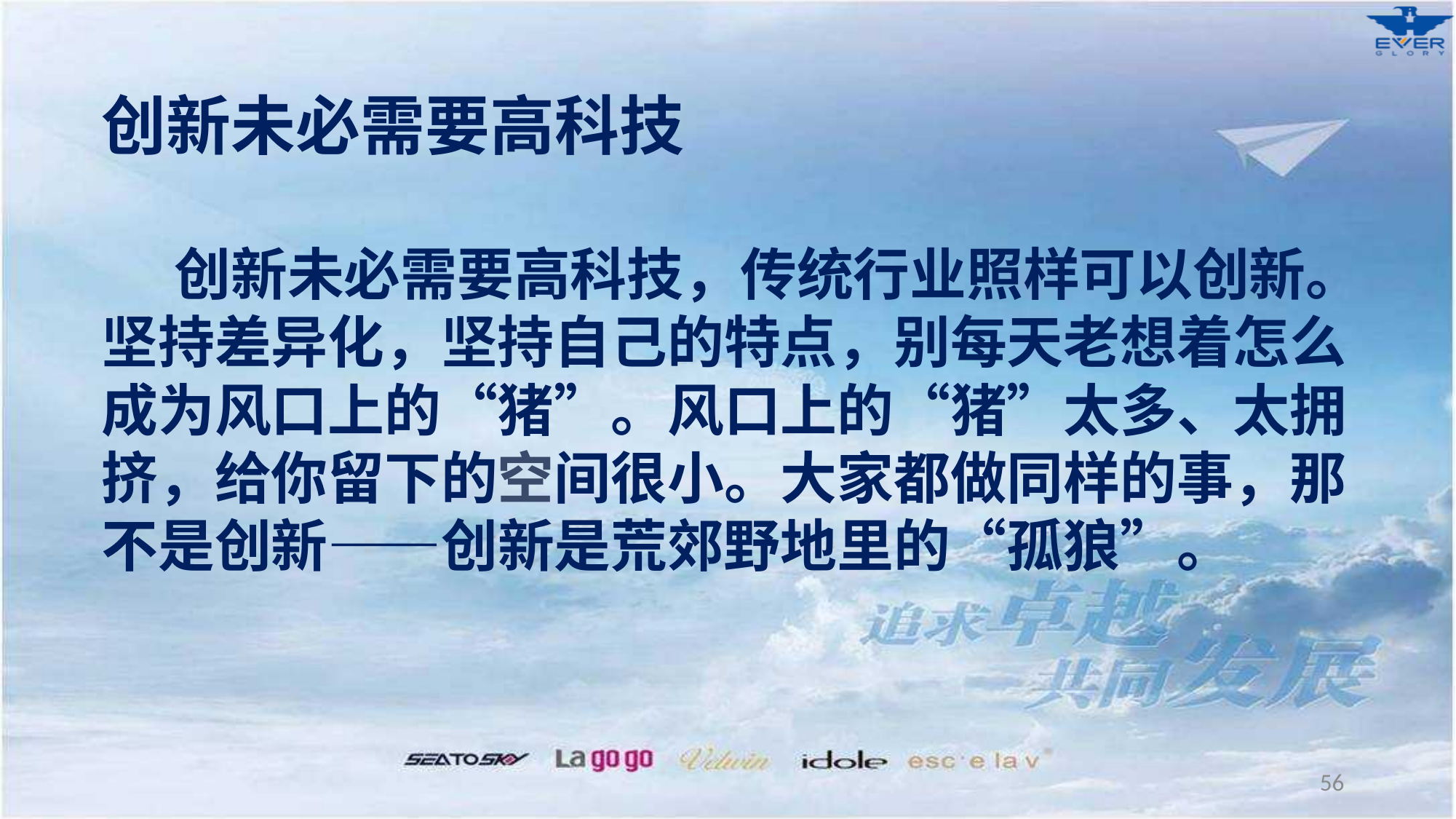

创新未必需要高科技

创新未必需要高科技，传统行业照样可以创新。坚持差异化，坚持自己的特点，别每天老想着怎么成为风口上的“猪”。风口上的“猪”太多、太拥挤，给你留下的空间很小。大家都做同样的事，那不是创新——创新是荒郊野地里的“孤狼”。

56